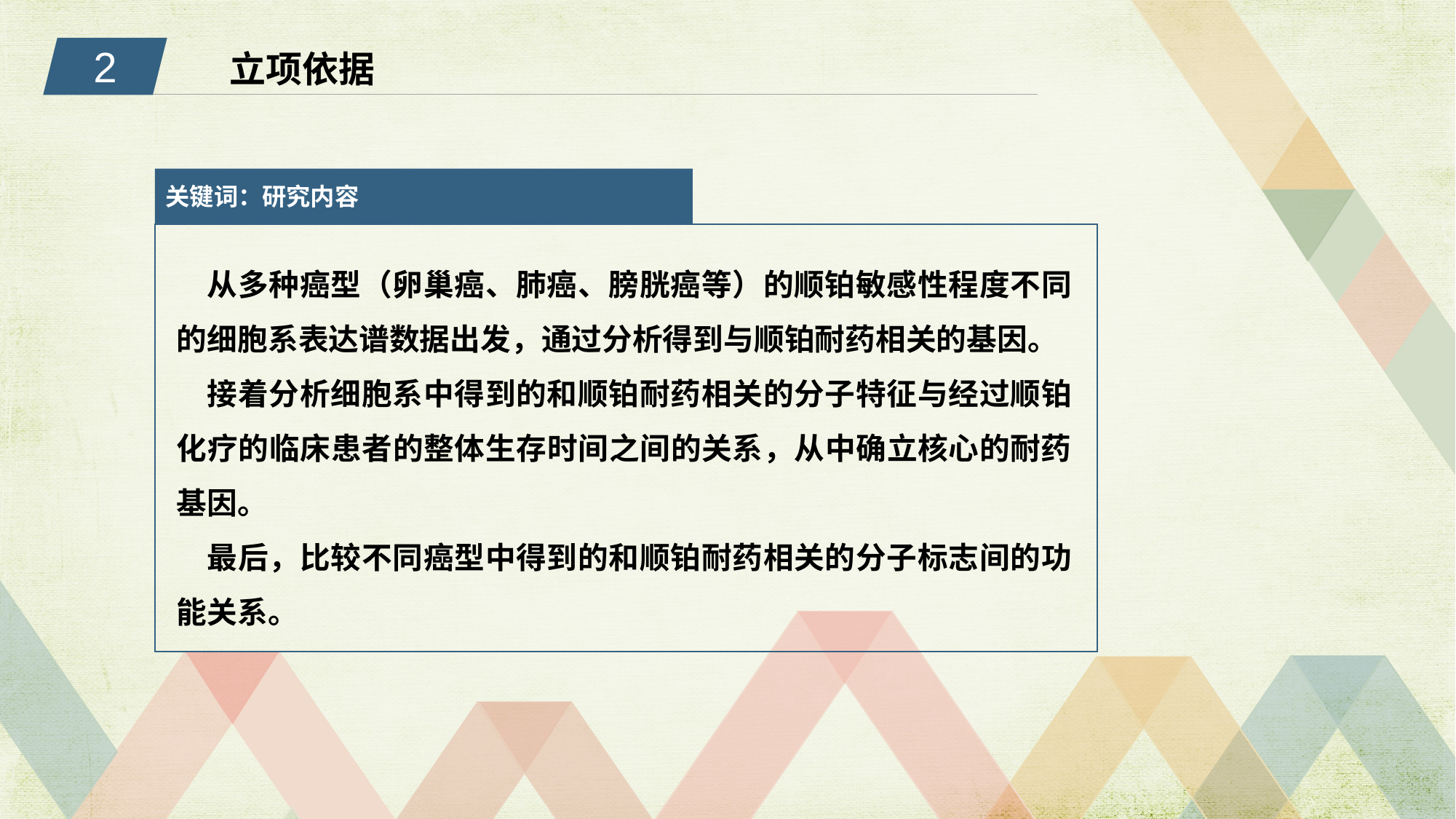

2

立项依据

关键词：研究内容

   从多种癌型（卵巢癌、肺癌、膀胱癌等）的顺铂敏感性程度不同的细胞系表达谱数据出发，通过分析得到与顺铂耐药相关的基因。
   接着分析细胞系中得到的和顺铂耐药相关的分子特征与经过顺铂化疗的临床患者的整体生存时间之间的关系，从中确立核心的耐药基因。
   最后，比较不同癌型中得到的和顺铂耐药相关的分子标志间的功能关系。